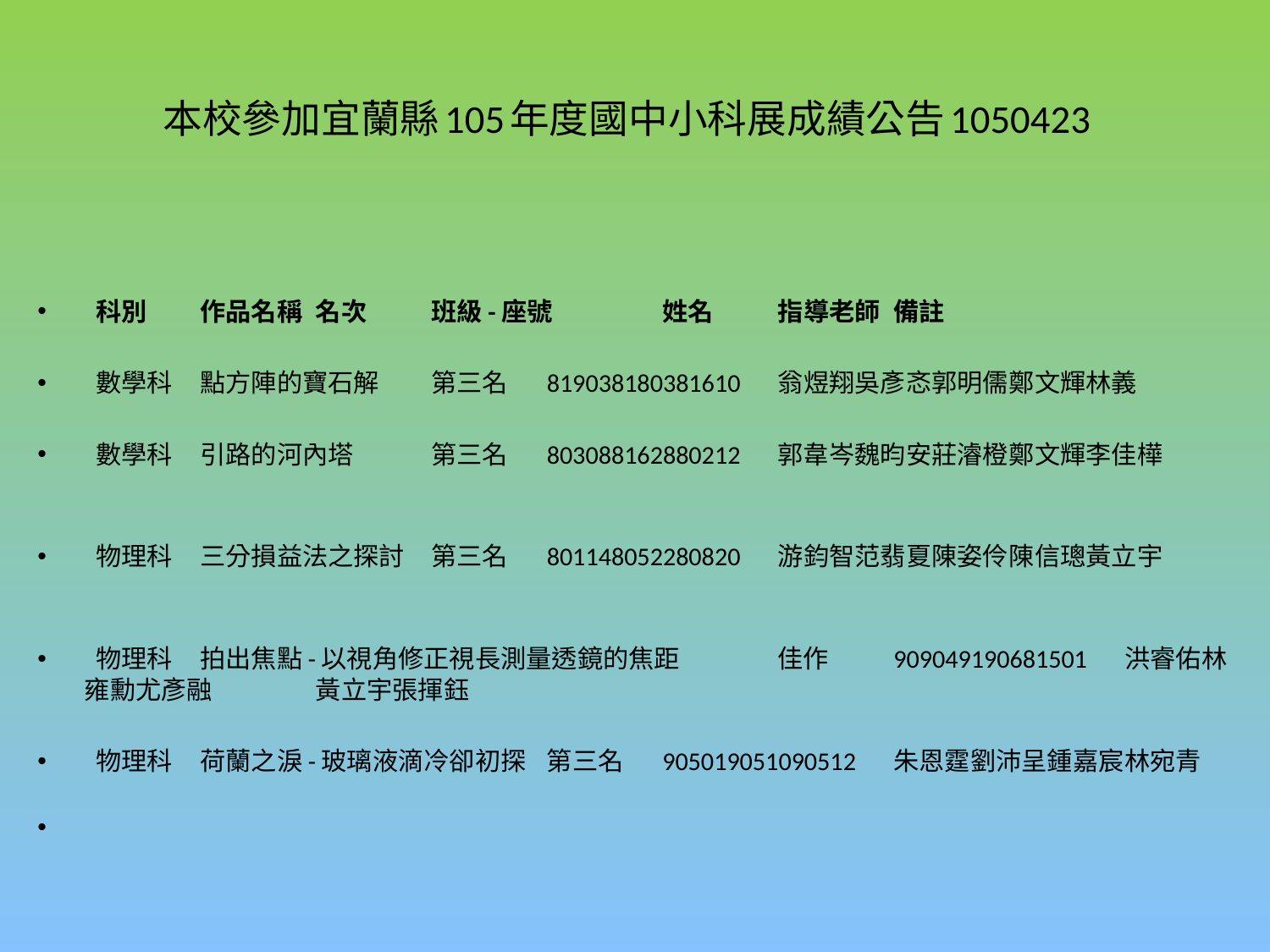

# 本校參加宜蘭縣105年度國中小科展成績公告1050423

 科別	作品名稱	名次	班級-座號	姓名	指導老師	備註

 數學科	點方陣的寶石解	第三名	819038180381610	翁煜翔吳彥忞郭明儒	鄭文輝林義

 數學科	引路的河內塔	第三名	803088162880212	郭韋岑魏昀安莊濬橙	鄭文輝李佳樺

 物理科	三分損益法之探討	第三名	801148052280820	游鈞智范翡夏陳姿伶	陳信璁黃立宇

 物理科	拍出焦點-以視角修正視長測量透鏡的焦距	佳作	909049190681501	洪睿佑林雍勳尤彥融	黃立宇張揮鈺

 物理科	荷蘭之淚-玻璃液滴冷卻初探	第三名	905019051090512	朱恩霆劉沛呈鍾嘉宸	林宛青